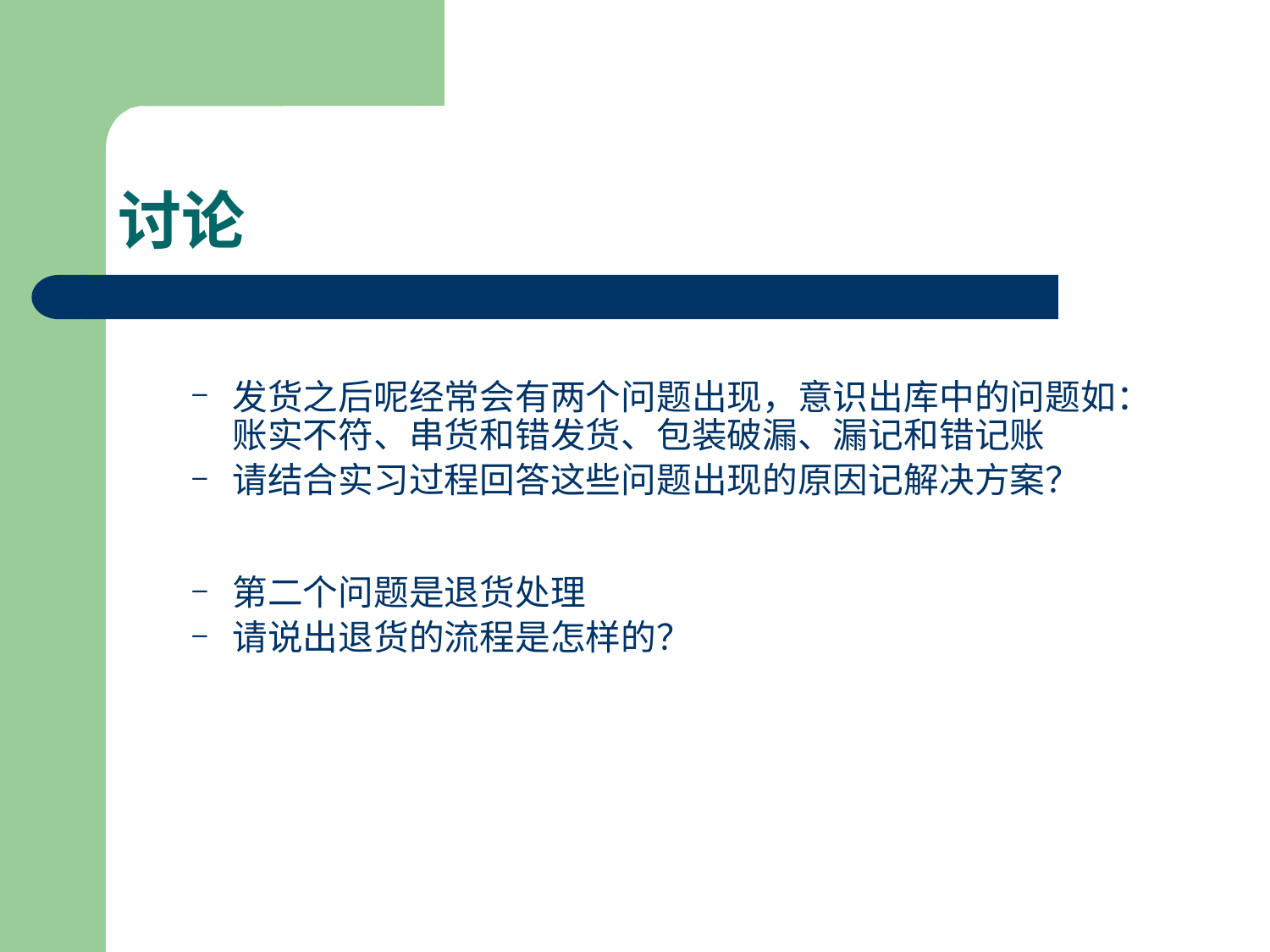

# 讨论

发货之后呢经常会有两个问题出现，意识出库中的问题如：账实不符、串货和错发货、包装破漏、漏记和错记账
请结合实习过程回答这些问题出现的原因记解决方案？

第二个问题是退货处理
请说出退货的流程是怎样的？